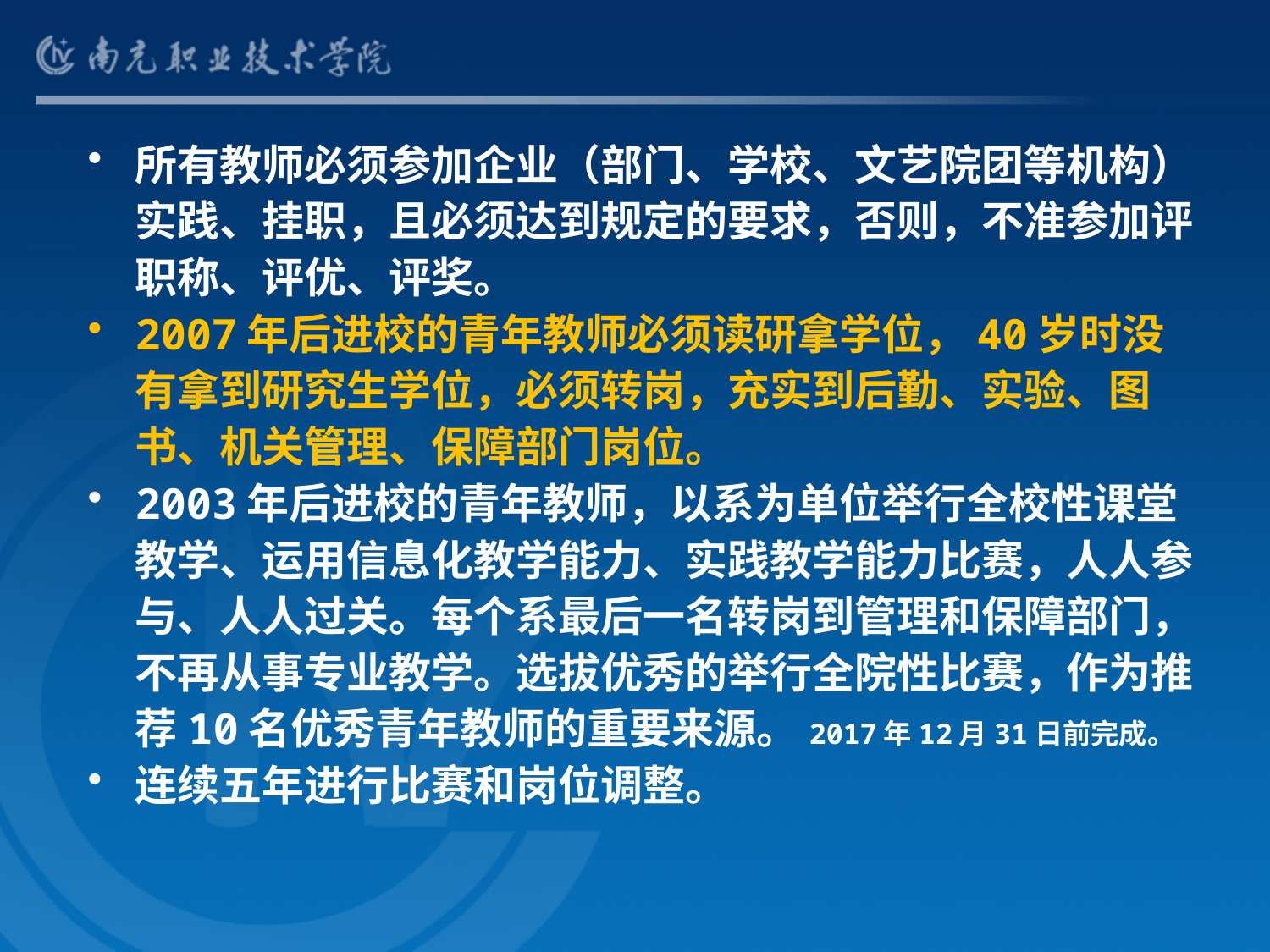

所有教师必须参加企业（部门、学校、文艺院团等机构）实践、挂职，且必须达到规定的要求，否则，不准参加评职称、评优、评奖。
2007年后进校的青年教师必须读研拿学位，40岁时没有拿到研究生学位，必须转岗，充实到后勤、实验、图书、机关管理、保障部门岗位。
2003年后进校的青年教师，以系为单位举行全校性课堂教学、运用信息化教学能力、实践教学能力比赛，人人参与、人人过关。每个系最后一名转岗到管理和保障部门，不再从事专业教学。选拔优秀的举行全院性比赛，作为推荐10名优秀青年教师的重要来源。2017年12月31日前完成。
连续五年进行比赛和岗位调整。